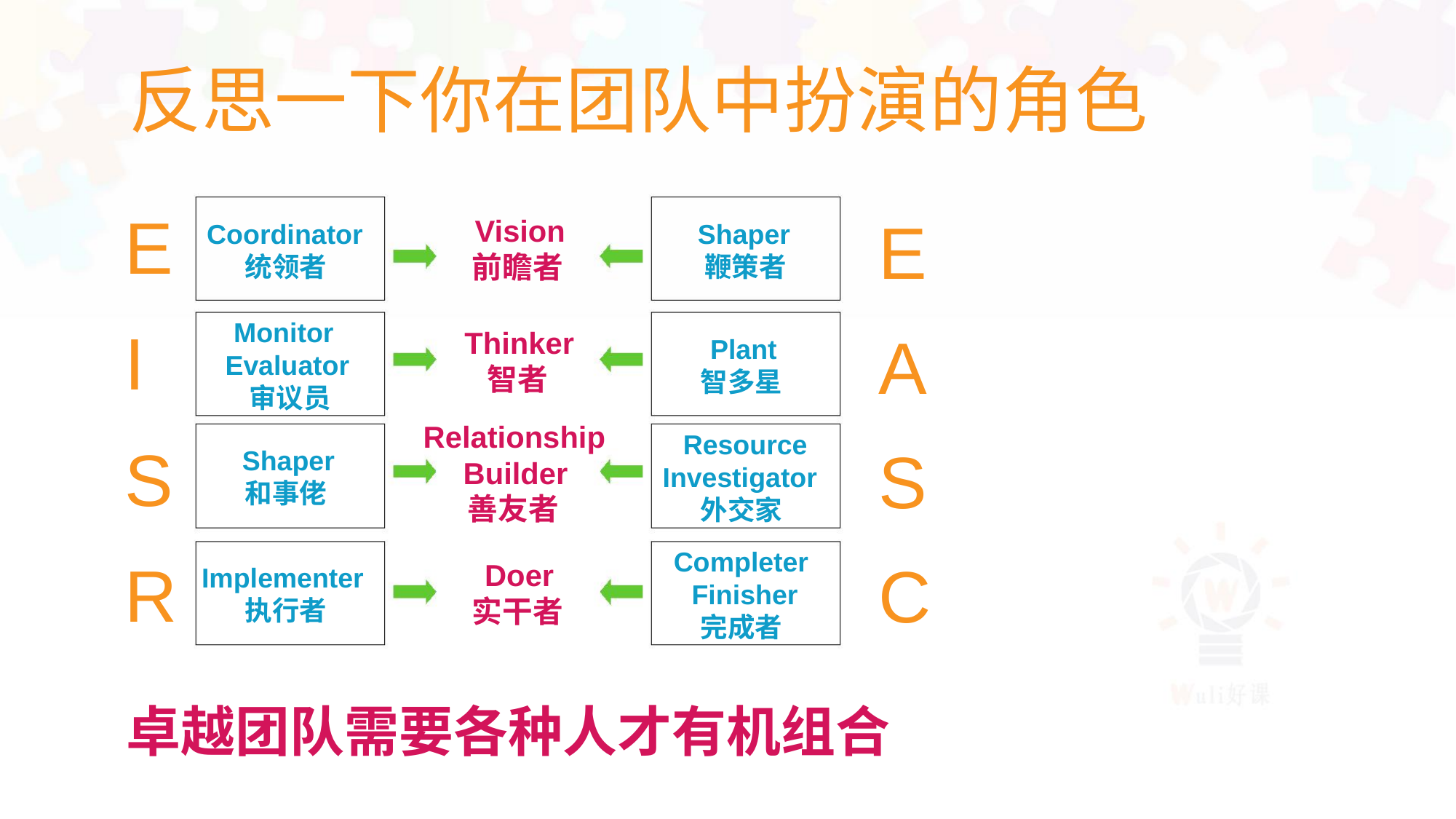

反思一下你在团队中扮演的角色
Vision
Coordinator
Shaper
E
I
S
R
E
A
S
C
前瞻者
统领者
鞭策者
Monitor
Evaluator
审议员
Thinker
Plant
智多星
智者
Relationship
Builder
Resource
Investigator
外交家
Shaper
和事佬
善友者
Completer
Finisher
完成者
Doer
实干者
Implementer
执行者
卓越团队需要各种人才有机组合